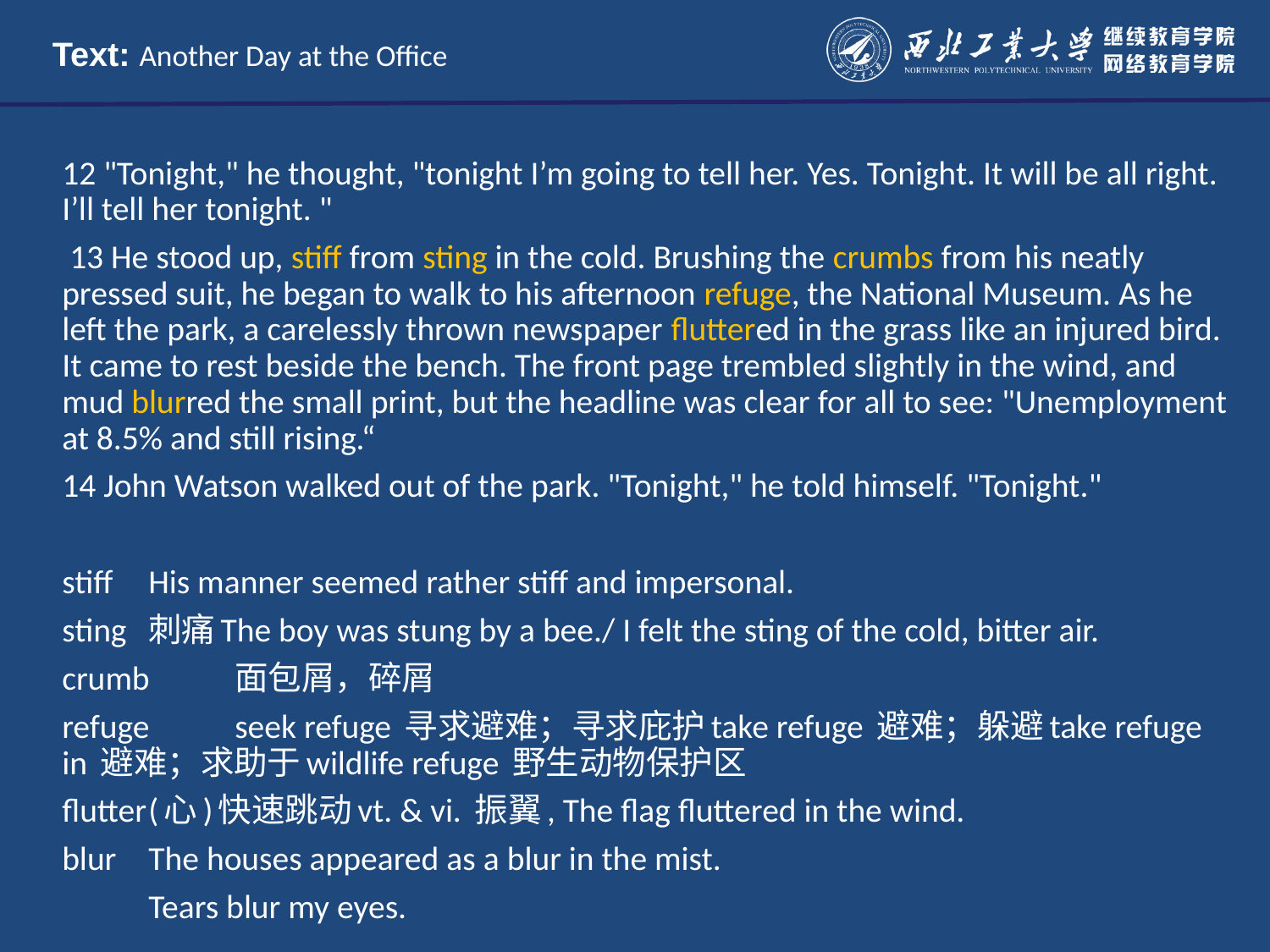

# Text: Another Day at the Office
12 "Tonight," he thought, "tonight I’m going to tell her. Yes. Tonight. It will be all right. I’ll tell her tonight. "
 13 He stood up, stiff from sting in the cold. Brushing the crumbs from his neatly pressed suit, he began to walk to his afternoon refuge, the National Museum. As he left the park, a carelessly thrown newspaper fluttered in the grass like an injured bird. It came to rest beside the bench. The front page trembled slightly in the wind, and mud blurred the small print, but the headline was clear for all to see: "Unemployment at 8.5% and still rising.“
14 John Watson walked out of the park. "Tonight," he told himself. "Tonight."

stiff	His manner seemed rather stiff and impersonal.
sting	刺痛The boy was stung by a bee./ I felt the sting of the cold, bitter air.
crumb	面包屑，碎屑
refuge	seek refuge 寻求避难；寻求庇护take refuge 避难；躲避take refuge in 避难；求助于wildlife refuge 野生动物保护区
flutter	(心)快速跳动vt. & vi. 振翼, The flag fluttered in the wind.
blur	The houses appeared as a blur in the mist.
	Tears blur my eyes.